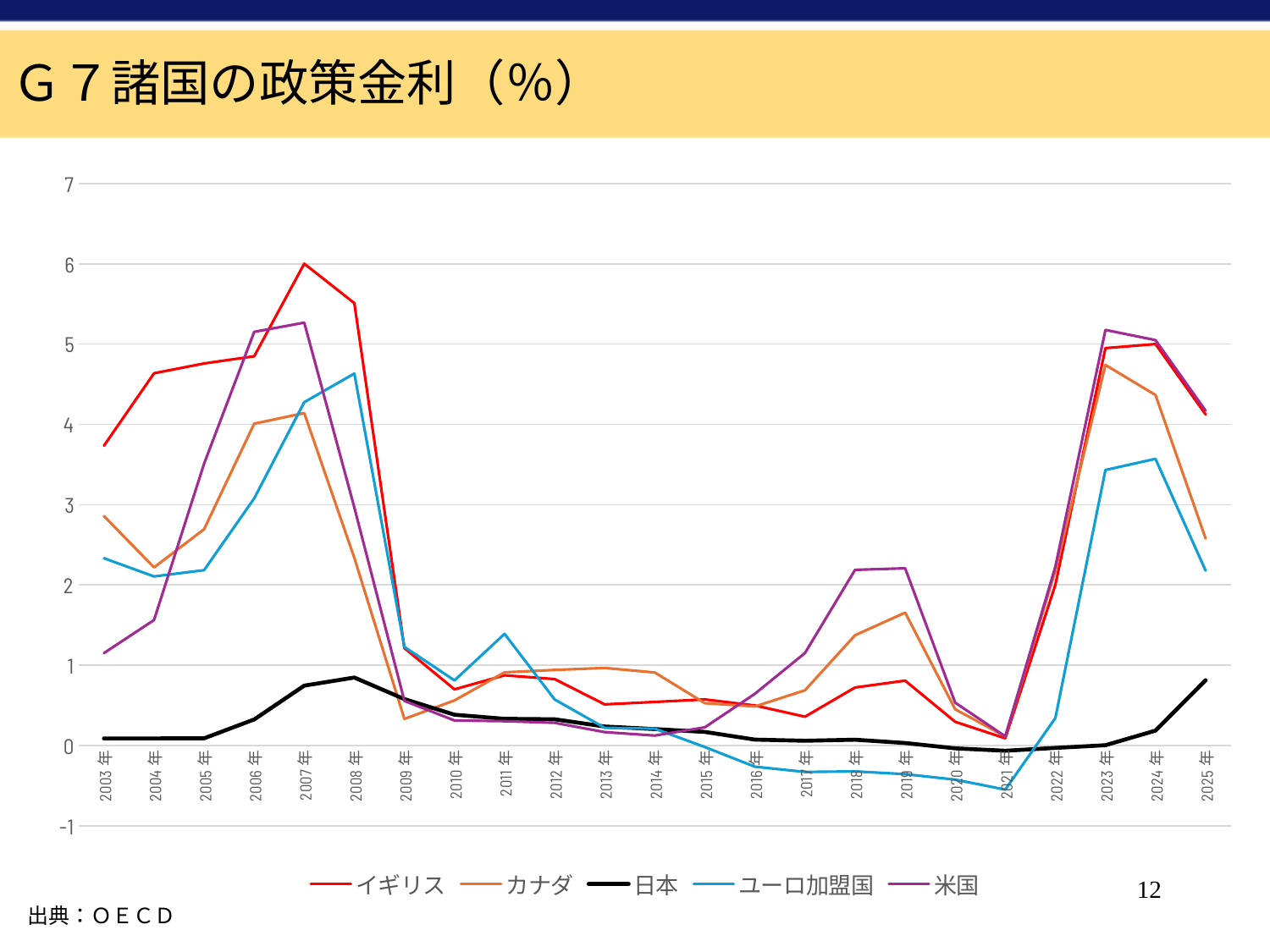

Ｇ７諸国の政策金利（％）

### Chart

| Category | イギリス | カナダ | 日本 | ユーロ加盟国 | 米国 |
|---|---|---|---|---|---|
| 2003年 | 3.735161 | 2.858417 | 0.08833333 | 2.333474 | 1.150833 |
| 2004年 | 4.637821 | 2.219 | 0.08833333 | 2.106323 | 1.563333 |
| 2005年 | 4.760168 | 2.695167 | 0.09 | 2.184689 | 3.511667 |
| 2006年 | 4.849209 | 4.009459 | 0.324675 | 3.079212 | 5.153333 |
| 2007年 | 6.002207 | 4.142 | 0.7458333 | 4.277596 | 5.268333 |
| 2008年 | 5.511412 | 2.336875 | 0.8466667 | 4.634233 | 2.965 |
| 2009年 | 1.213653 | 0.3315417 | 0.5783333 | 1.22835 | 0.5558333 |
| 2010年 | 0.6997741 | 0.5617917 | 0.3833333 | 0.8109539 | 0.3116667 |
| 2011年 | 0.87458 | 0.9116667 | 0.3325967 | 1.3906 | 0.3033333 |
| 2012年 | 0.8272508 | 0.9415833 | 0.3272108 | 0.5731811 | 0.2825 |
| 2013年 | 0.5126609 | 0.9661667 | 0.2367042 | 0.2206612 | 0.1666667 |
| 2014年 | 0.5429491 | 0.9097083 | 0.2049167 | 0.2099457 | 0.1241667 |
| 2015年 | 0.5741492 | 0.5274583 | 0.1696667 | -0.0193757 | 0.2266667 |
| 2016年 | 0.4989917 | 0.4865417 | 0.07366667 | -0.2636957 | 0.6441666 |
| 2017年 | 0.3589517 | 0.6880834 | 0.05933333 | -0.3290561 | 1.1525 |
| 2018年 | 0.7228358 | 1.373583 | 0.07233334 | -0.322093 | 2.188333 |
| 2019年 | 0.80785 | 1.655625 | 0.03108333 | -0.3563193 | 2.2075 |
| 2020年 | 0.295 | 0.4514583 | -0.03541667 | -0.4251596 | 0.5336364 |
| 2021年 | 0.09 | 0.1130417 | -0.0655 | -0.5487563 | 0.1141667 |
| 2022年 | 2.000833 | 2.177792 | -0.0295 | 0.3415554 | 2.2275 |
| 2023年 | 4.950833 | 4.740917 | 0.003833333 | 3.4324290000000004 | 5.1775 |
| 2024年 | 5.001667 | 4.366375 | 0.18575 | 3.571515 | 5.050833 |
| 2025年 | 4.125 | 2.579792 | 0.8136367 | 2.179261 | 4.171667 |
12
出典：ＯＥＣＤ